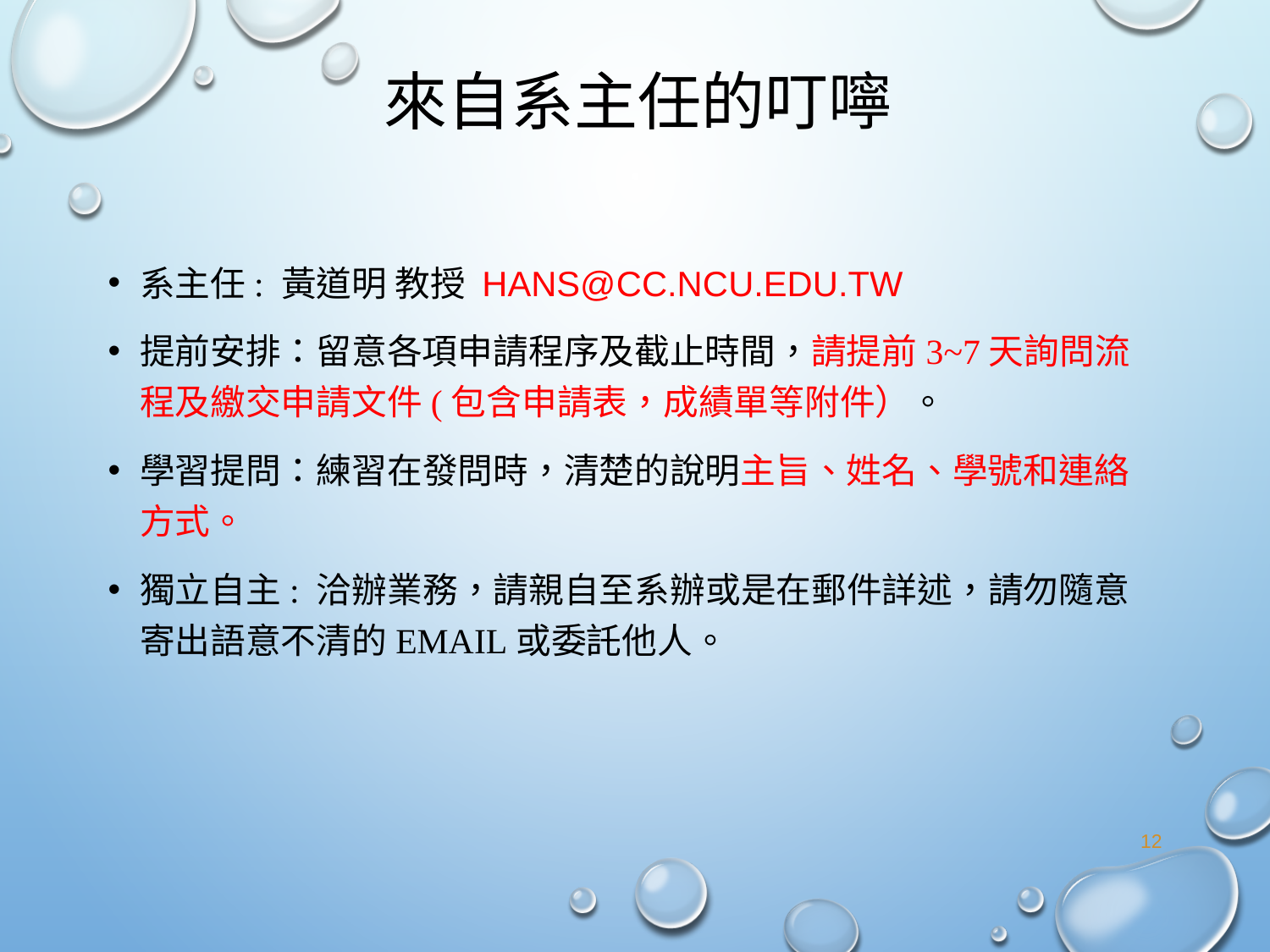

# 來自系主任的叮嚀
系主任: 黃道明 教授 hans@cc.ncu.edu.tw
提前安排：留意各項申請程序及截止時間，請提前3~7天詢問流程及繳交申請文件(包含申請表，成績單等附件）。
學習提問：練習在發問時，清楚的說明主旨、姓名、學號和連絡方式。
獨立自主: 洽辦業務，請親自至系辦或是在郵件詳述，請勿隨意寄出語意不清的email或委託他人。

12